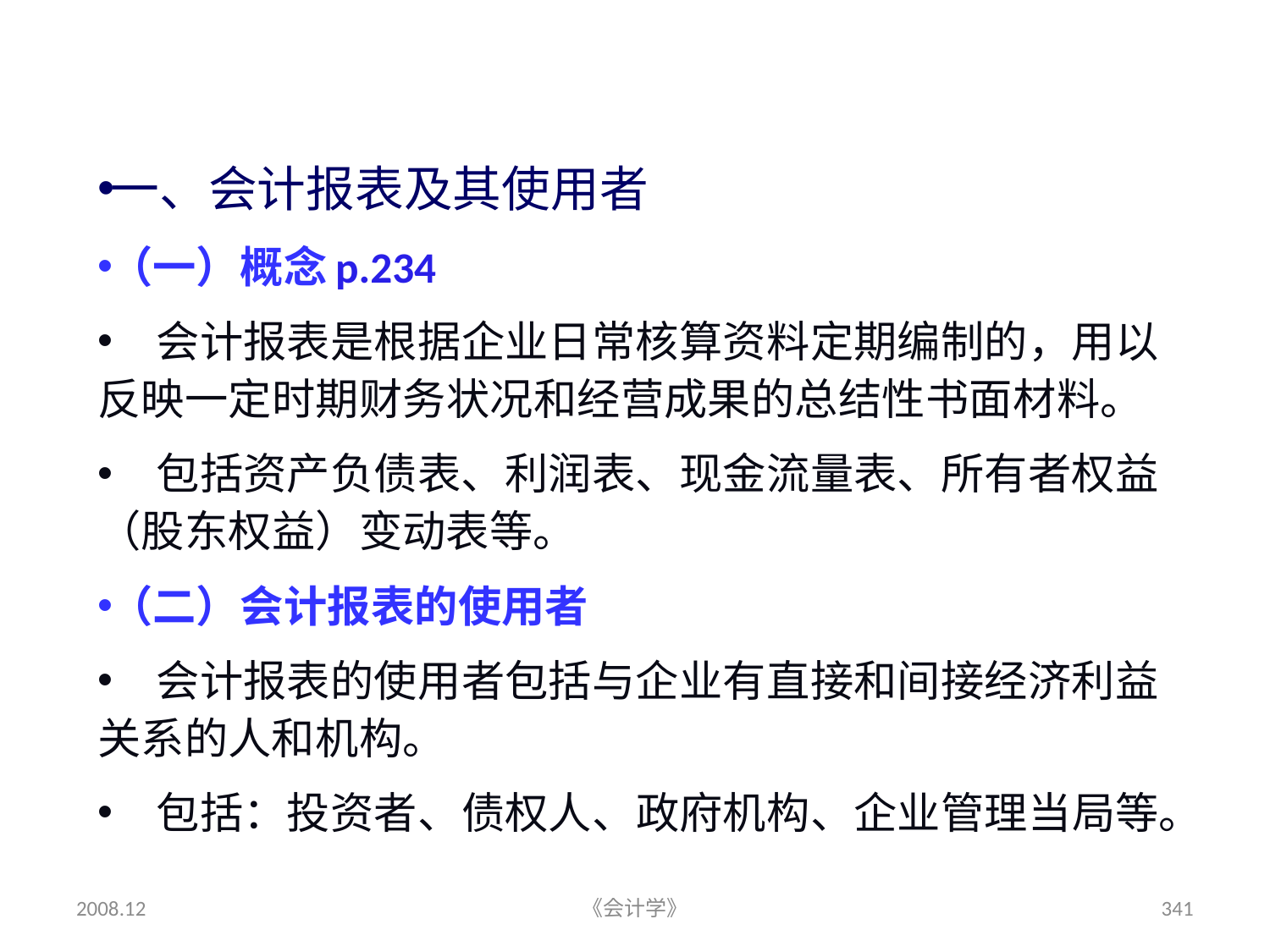

# 第一节   财务报表概述
一、会计报表及其使用者
（一）概念p.234
    会计报表是根据企业日常核算资料定期编制的，用以反映一定时期财务状况和经营成果的总结性书面材料。
    包括资产负债表、利润表、现金流量表、所有者权益（股东权益）变动表等。
（二）会计报表的使用者
    会计报表的使用者包括与企业有直接和间接经济利益关系的人和机构。
    包括：投资者、债权人、政府机构、企业管理当局等。
2008.12
《会计学》
341